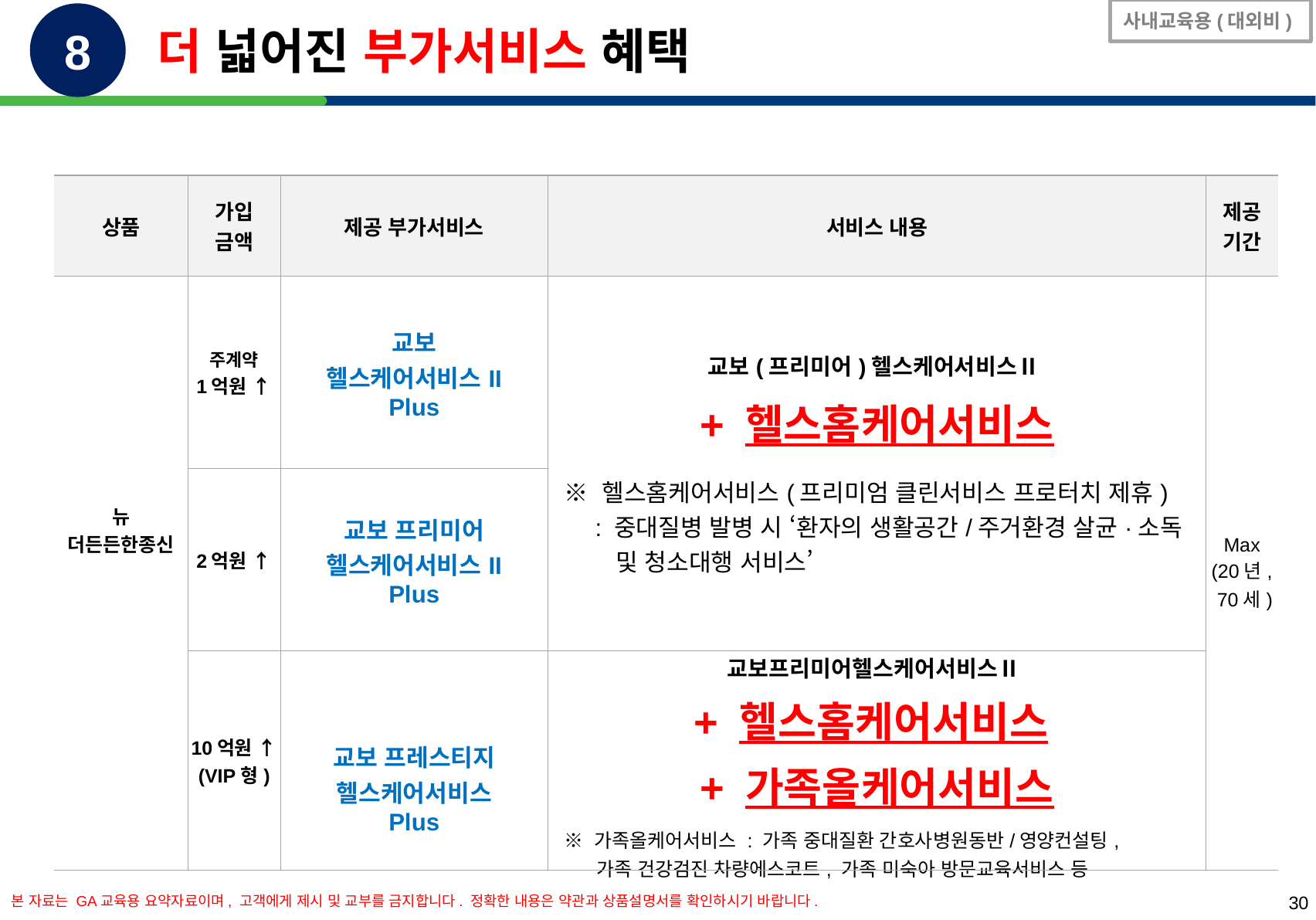

사내교육용(대외비)
8
더 넓어진 부가서비스 혜택
| 상품 | 가입 금액 | 제공 부가서비스 | 서비스 내용 | 제공 기간 |
| --- | --- | --- | --- | --- |
| 뉴 더든든한종신 | 주계약 1억원 ↑ | 교보 헬스케어서비스II Plus | 교보(프리미어)헬스케어서비스Ⅱ + 헬스홈케어서비스 ※ 헬스홈케어서비스(프리미엄 클린서비스 프로터치 제휴) : 중대질병 발병 시 ‘환자의 생활공간/주거환경 살균·소독 및 청소대행 서비스’ | Max (20년, 70세) |
|  | 2억원 ↑ | 교보 프리미어 헬스케어서비스II Plus |  |  |
|  | 10억원 ↑ (VIP형) | 교보 프레스티지 헬스케어서비스 Plus | 교보프리미어헬스케어서비스Ⅱ + 헬스홈케어서비스 + 가족올케어서비스 ※ 가족올케어서비스 : 가족 중대질환 간호사병원동반/영양컨설팅, 가족 건강검진 차량에스코트, 가족 미숙아 방문교육서비스 등 |  |
본 자료는 GA교육용 요약자료이며, 고객에게 제시 및 교부를 금지합니다. 정확한 내용은 약관과 상품설명서를 확인하시기 바랍니다.